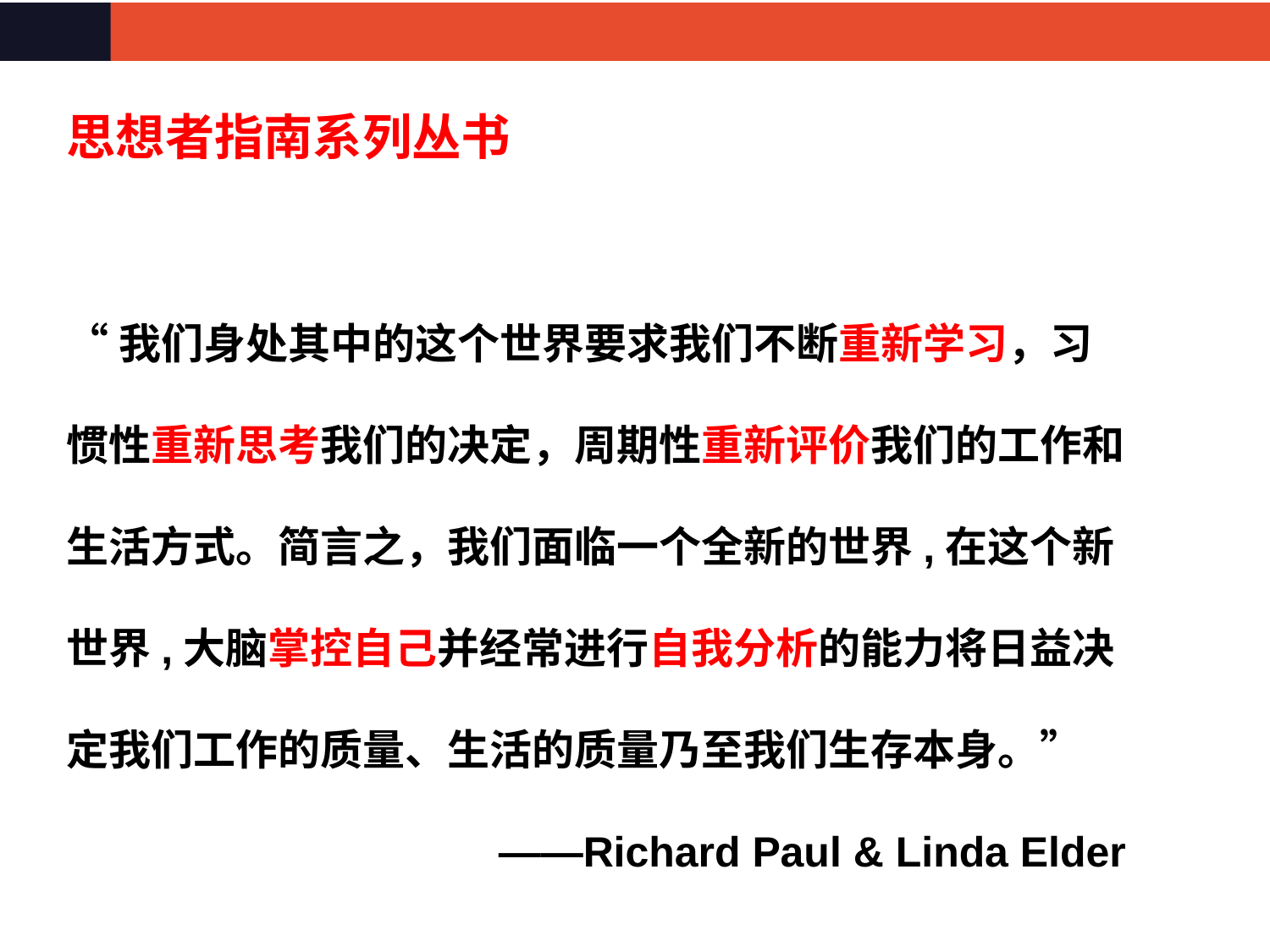

思想者指南系列丛书

“我们身处其中的这个世界要求我们不断重新学习，习惯性重新思考我们的决定，周期性重新评价我们的工作和生活方式。简言之，我们面临一个全新的世界,在这个新世界,大脑掌控自己并经常进行自我分析的能力将日益决定我们工作的质量、生活的质量乃至我们生存本身。”
——Richard Paul & Linda Elder